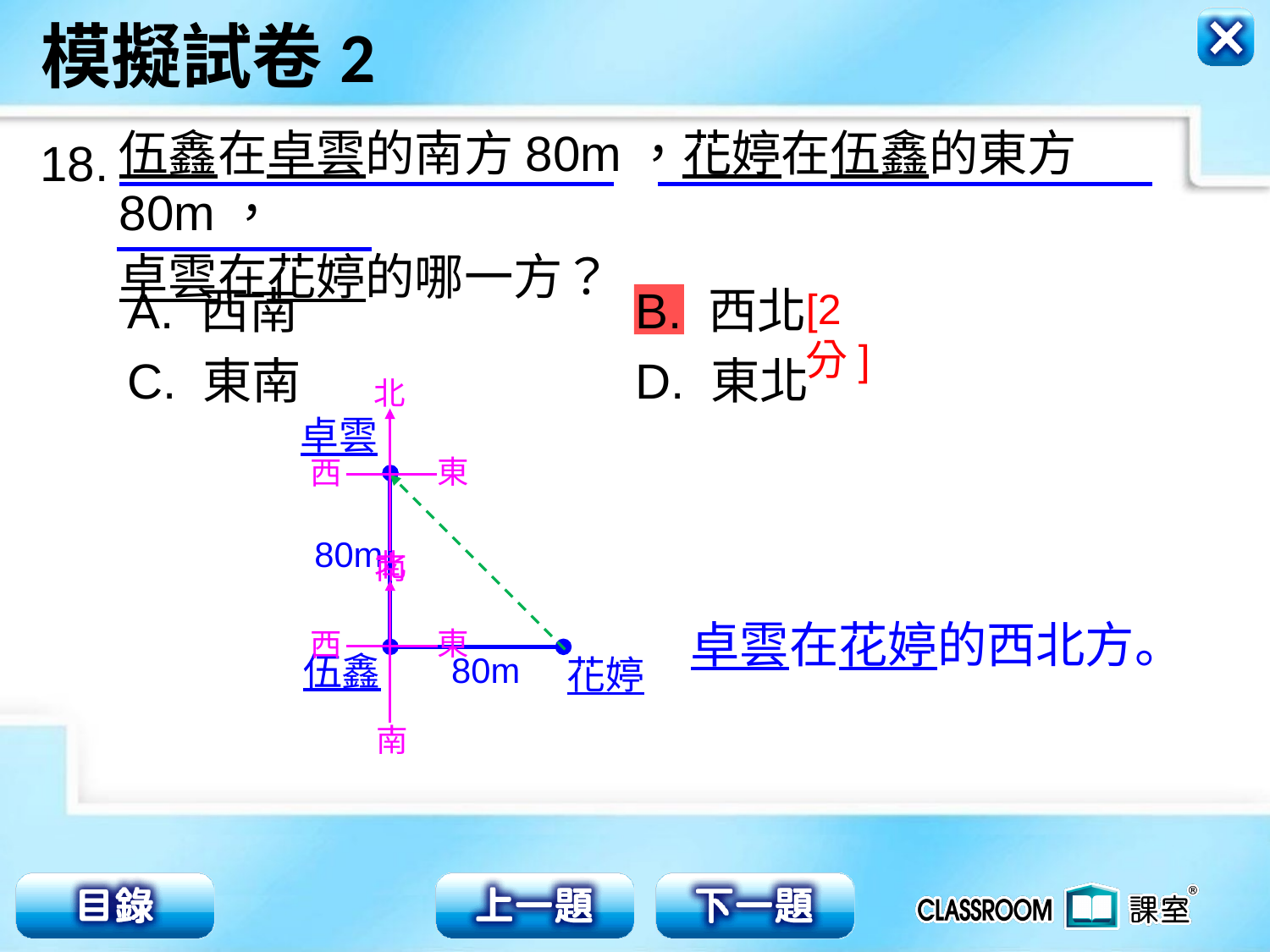

伍鑫在卓雲的南方80m，花婷在伍鑫的東方80m，
卓雲在花婷的哪一方？
18.
A. 西南			B. 西北
C. 東南			D. 東北
[2分]

北
東
西
南
卓雲

80m
北
東
西
南
卓雲在花婷的西北方。

伍鑫

花婷
80m